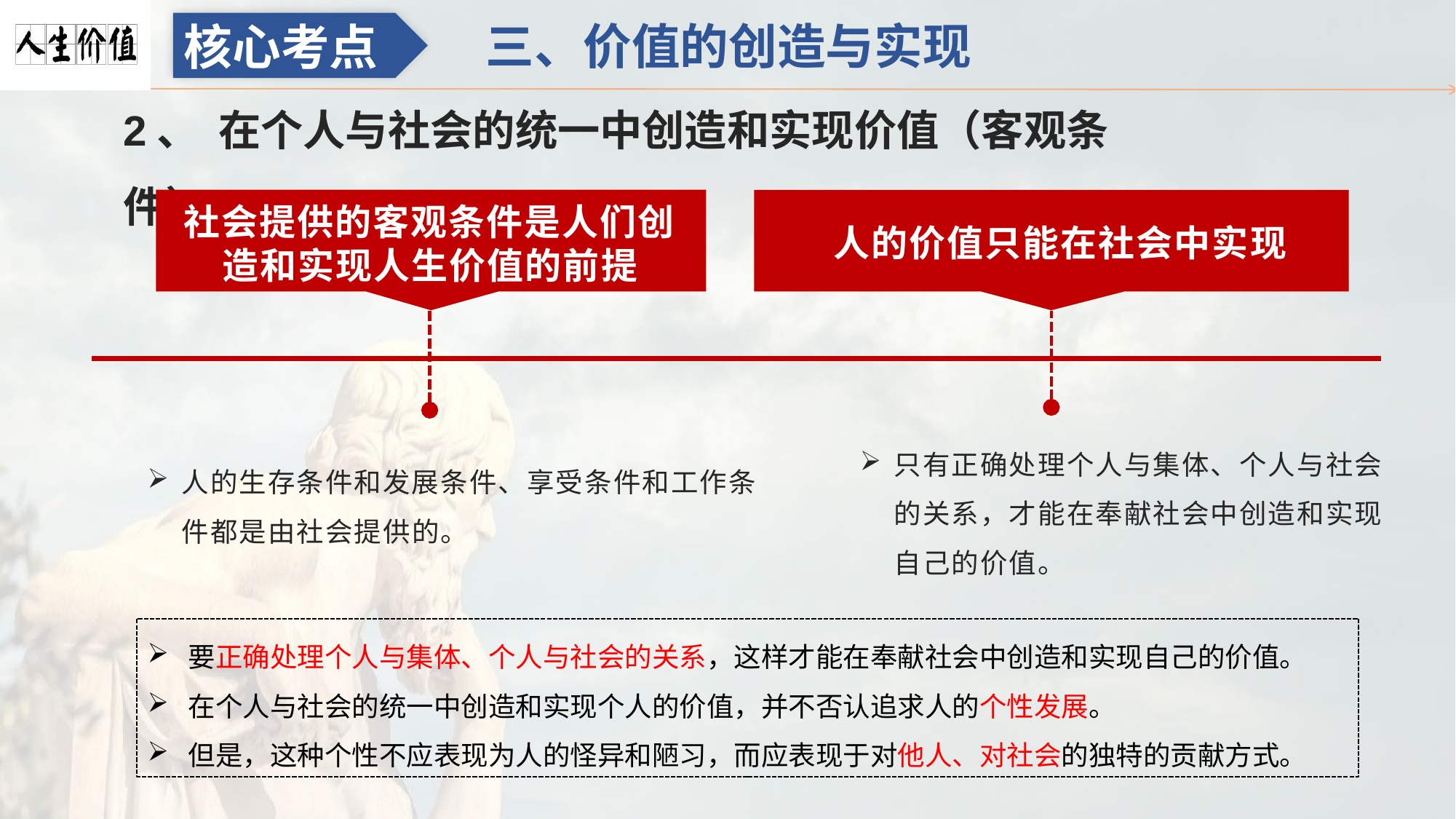

三、价值的创造与实现
核心考点
2、  在个人与社会的统一中创造和实现价值（客观条件）

社会提供的客观条件是人们创造和实现人生价值的前提

人的价值只能在社会中实现
只有正确处理个人与集体、个人与社会的关系，才能在奉献社会中创造和实现自己的价值。
人的生存条件和发展条件、享受条件和工作条件都是由社会提供的。
要正确处理个人与集体、个人与社会的关系，这样才能在奉献社会中创造和实现自己的价值。
在个人与社会的统一中创造和实现个人的价值，并不否认追求人的个性发展。
但是，这种个性不应表现为人的怪异和陋习，而应表现于对他人、对社会的独特的贡献方式。